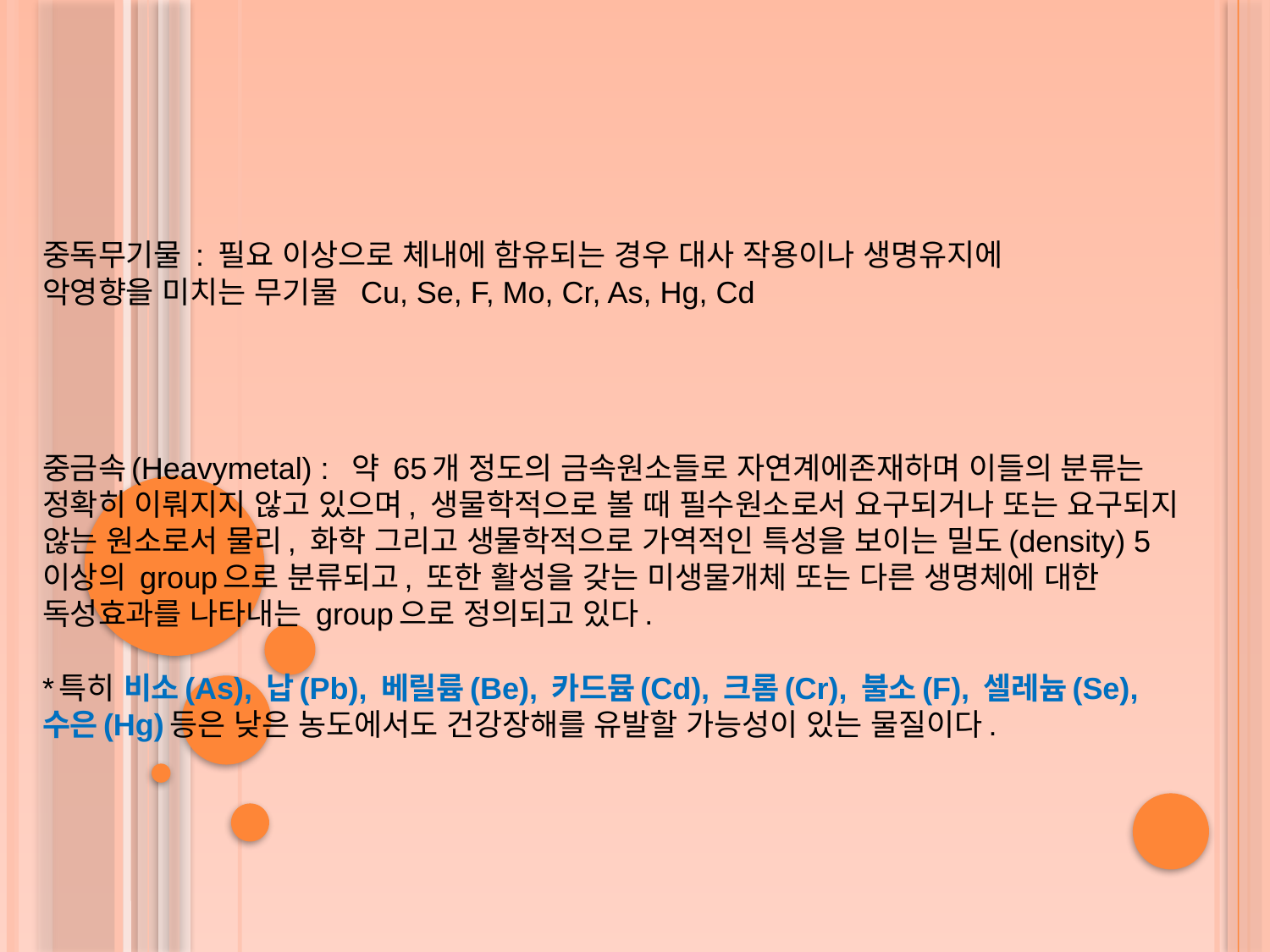

중독무기물 : 필요 이상으로 체내에 함유되는 경우 대사 작용이나 생명유지에
악영향을 미치는 무기물  Cu, Se, F, Mo, Cr, As, Hg, Cd

중금속(Heavymetal) :  약 65개 정도의 금속원소들로 자연계에존재하며 이들의 분류는 정확히 이뤄지지 않고 있으며, 생물학적으로 볼 때 필수원소로서 요구되거나 또는 요구되지 않는 원소로서 물리, 화학 그리고 생물학적으로 가역적인 특성을 보이는 밀도(density) 5이상의 group으로 분류되고, 또한 활성을 갖는 미생물개체 또는 다른 생명체에 대한 독성효과를 나타내는 group으로 정의되고 있다.

*특히 비소(As), 납(Pb), 베릴륨(Be), 카드뮴(Cd), 크롬(Cr), 불소(F), 셀레늄(Se),
수은(Hg)등은 낮은 농도에서도 건강장해를 유발할 가능성이 있는 물질이다.